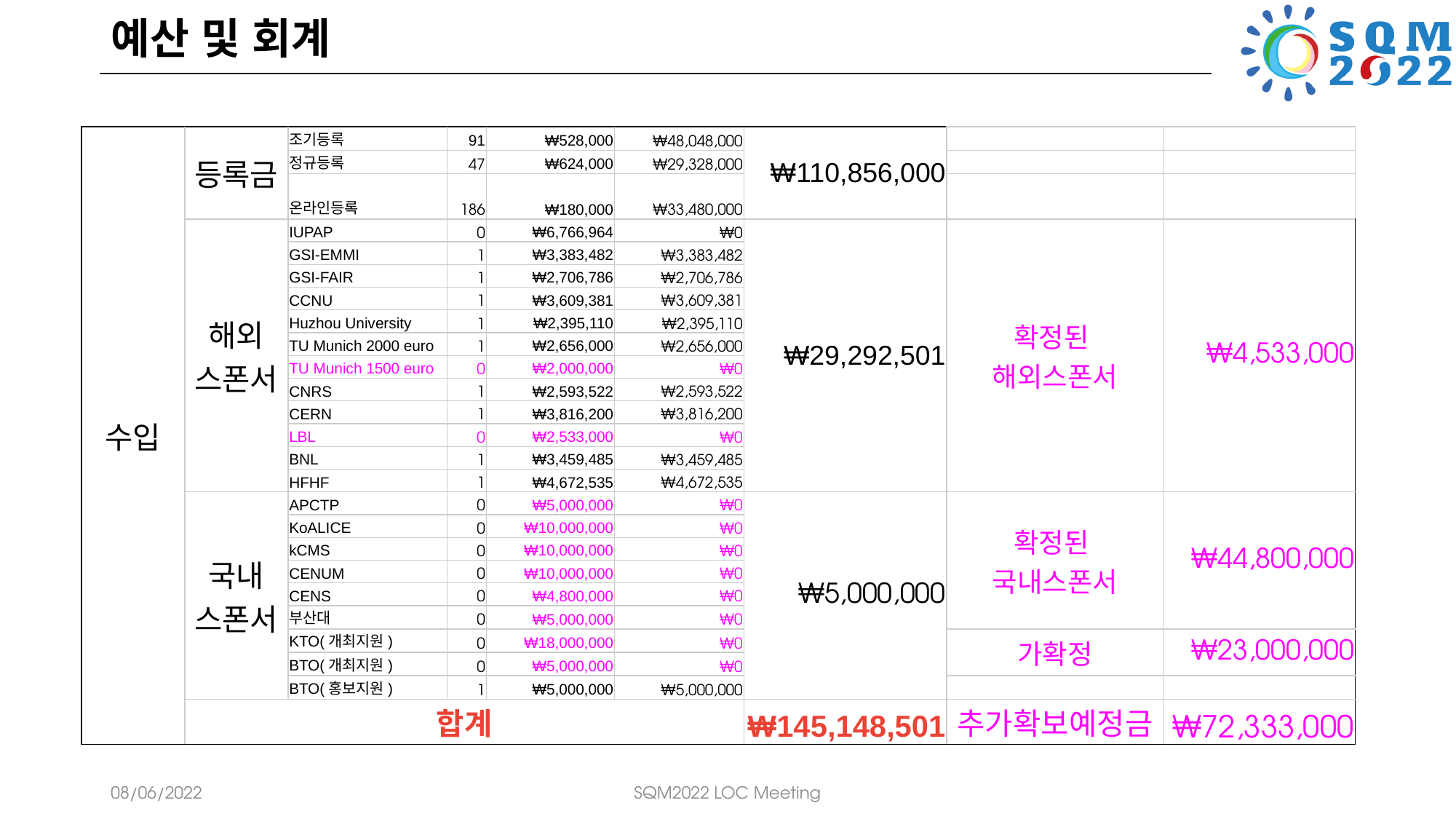

# 예산 및 회계
| 수입 | 등록금 | 조기등록 | 91 | ₩528,000 | ₩48,048,000 | ₩110,856,000 |  |  |
| --- | --- | --- | --- | --- | --- | --- | --- | --- |
|  |  | 정규등록 | 47 | ₩624,000 | ₩29,328,000 |  |  |  |
|  |  | 온라인등록 | 186 | ₩180,000 | ₩33,480,000 |  |  |  |
|  | 해외 스폰서 | IUPAP | 0 | ₩6,766,964 | ₩0 | ₩29,292,501 | 확정된 해외스폰서 | ₩4,533,000 |
|  |  | GSI-EMMI | 1 | ₩3,383,482 | ₩3,383,482 |  |  |  |
|  |  | GSI-FAIR | 1 | ₩2,706,786 | ₩2,706,786 |  |  |  |
|  |  | CCNU | 1 | ₩3,609,381 | ₩3,609,381 |  |  |  |
|  |  | Huzhou University | 1 | ₩2,395,110 | ₩2,395,110 |  |  |  |
|  |  | TU Munich 2000 euro | 1 | ₩2,656,000 | ₩2,656,000 |  |  |  |
|  |  | TU Munich 1500 euro | 0 | ₩2,000,000 | ₩0 |  |  |  |
|  |  | CNRS | 1 | ₩2,593,522 | ₩2,593,522 |  |  |  |
|  |  | CERN | 1 | ₩3,816,200 | ₩3,816,200 |  |  |  |
|  |  | LBL | 0 | ₩2,533,000 | ₩0 |  |  |  |
|  |  | BNL | 1 | ₩3,459,485 | ₩3,459,485 |  |  |  |
|  |  | HFHF | 1 | ₩4,672,535 | ₩4,672,535 |  |  |  |
|  | 국내 스폰서 | APCTP | 0 | ₩5,000,000 | ₩0 | ₩5,000,000 | 확정된 국내스폰서 | ₩44,800,000 |
|  |  | KoALICE | 0 | ₩10,000,000 | ₩0 |  |  |  |
|  |  | kCMS | 0 | ₩10,000,000 | ₩0 |  |  |  |
|  |  | CENUM | 0 | ₩10,000,000 | ₩0 |  |  |  |
|  |  | CENS | 0 | ₩4,800,000 | ₩0 |  |  |  |
|  |  | 부산대 | 0 | ₩5,000,000 | ₩0 |  |  |  |
|  |  | KTO(개최지원) | 0 | ₩18,000,000 | ₩0 |  | 가확정 | ₩23,000,000 |
|  |  | BTO(개최지원) | 0 | ₩5,000,000 | ₩0 |  |  |  |
|  |  | BTO(홍보지원) | 1 | ₩5,000,000 | ₩5,000,000 |  |  |  |
|  | 합계 |  |  |  |  | ₩145,148,501 | 추가확보예정금 | ₩72,333,000 |
08/06/2022
SQM2022 LOC Meeting